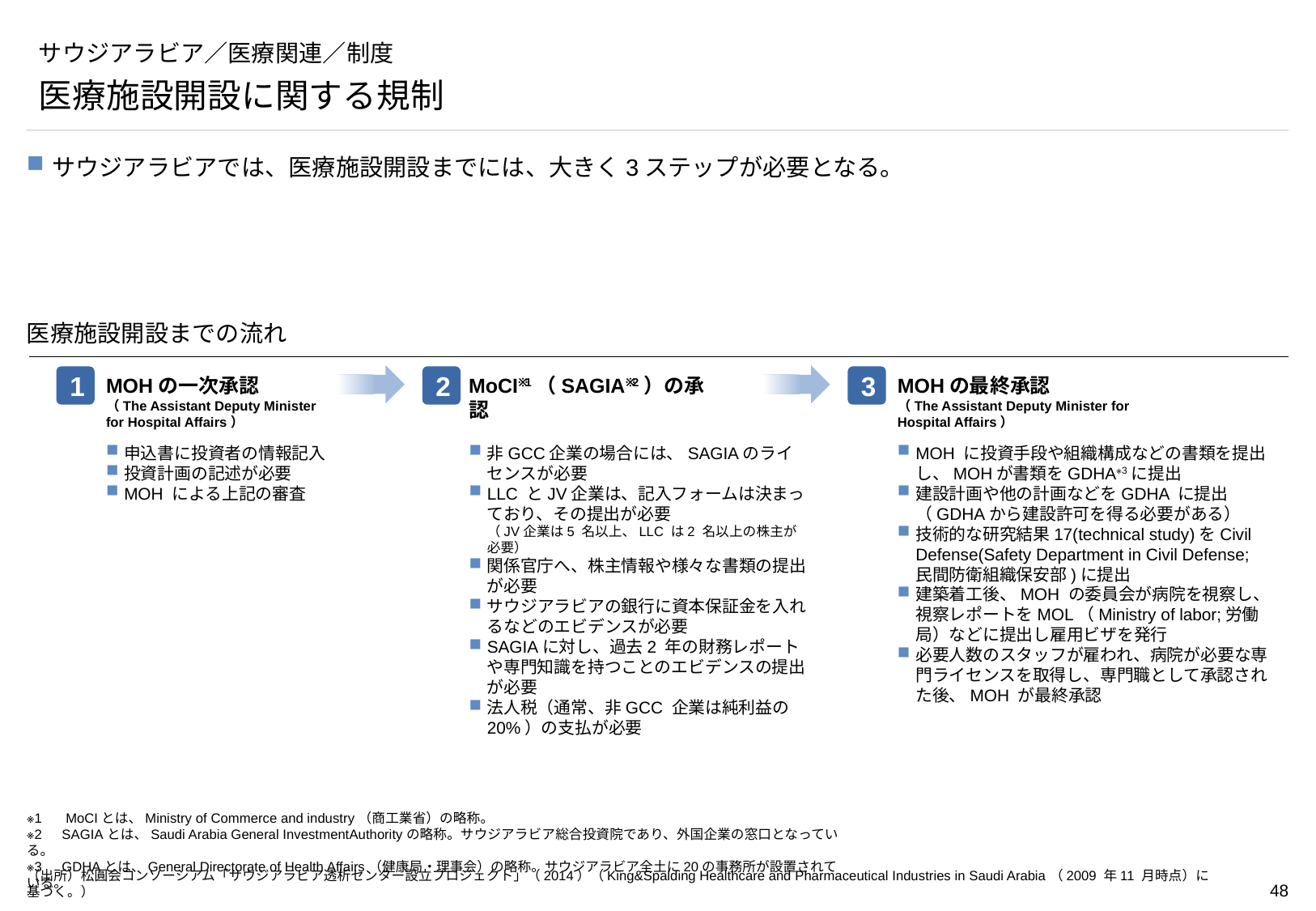

# サウジアラビア／医療関連／制度
医療施設開設に関する規制
サウジアラビアでは、医療施設開設までには、大きく3ステップが必要となる。

医療施設開設までの流れ

1
2
3
MOHの一次承認
（The Assistant Deputy Minister for Hospital Affairs）
MoCI※1（SAGIA※2）の承認
MOHの最終承認
（The Assistant Deputy Minister for Hospital Affairs）
申込書に投資者の情報記入
投資計画の記述が必要
MOH による上記の審査
非GCC企業の場合には、SAGIAのライセンスが必要
LLC とJV企業は、記入フォームは決まっており、その提出が必要
（JV企業は5 名以上、LLC は2 名以上の株主が必要）
関係官庁へ、株主情報や様々な書類の提出が必要
サウジアラビアの銀行に資本保証金を入れるなどのエビデンスが必要
SAGIAに対し、過去2 年の財務レポートや専門知識を持つことのエビデンスの提出が必要
法人税（通常、非GCC 企業は純利益の20%）の支払が必要
MOH に投資手段や組織構成などの書類を提出し、MOHが書類をGDHA※3に提出
建設計画や他の計画などをGDHA に提出
（GDHAから建設許可を得る必要がある）
技術的な研究結果17(technical study)をCivil Defense(Safety Department in Civil Defense;
民間防衛組織保安部)に提出
建築着工後、MOH の委員会が病院を視察し、視察レポートをMOL（Ministry of labor;労働局）などに提出し雇用ビザを発行
必要人数のスタッフが雇われ、病院が必要な専門ライセンスを取得し、専門職として承認された後、MOH が最終承認
※1 　MoCIとは、Ministry of Commerce and industry（商工業省）の略称。
※2　SAGIAとは、Saudi Arabia General InvestmentAuthorityの略称。サウジアラビア総合投資院であり、外国企業の窓口となっている。
※3　GDHAとは、General Directorate of Health Affairs（健康局・理事会）の略称。サウジアラビア全土に20の事務所が設置されている。
（出所）松圓会コンソーシアム「サウジアラビア透析センター設立プロジェクト」（2014）（King&Spalding Healthcare and Pharmaceutical Industries in Saudi Arabia（2009 年11 月時点）に基づく。）